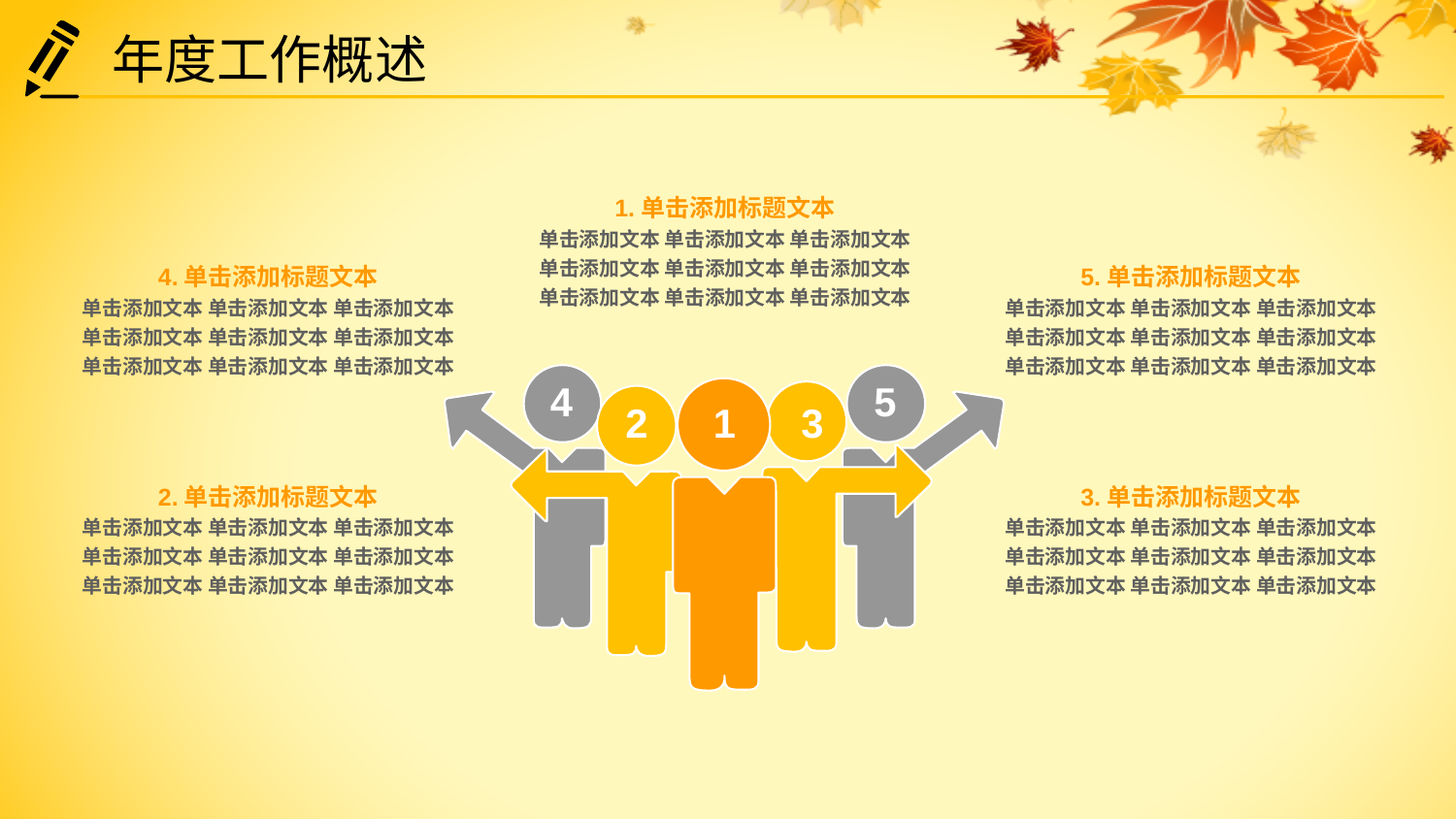

年度工作概述
1.单击添加标题文本
单击添加文本 单击添加文本 单击添加文本
单击添加文本 单击添加文本 单击添加文本
单击添加文本 单击添加文本 单击添加文本
4.单击添加标题文本
单击添加文本 单击添加文本 单击添加文本
单击添加文本 单击添加文本 单击添加文本
单击添加文本 单击添加文本 单击添加文本
5.单击添加标题文本
单击添加文本 单击添加文本 单击添加文本
单击添加文本 单击添加文本 单击添加文本
单击添加文本 单击添加文本 单击添加文本

4
5

2
1
3
2.单击添加标题文本
单击添加文本 单击添加文本 单击添加文本
单击添加文本 单击添加文本 单击添加文本
单击添加文本 单击添加文本 单击添加文本
3.单击添加标题文本
单击添加文本 单击添加文本 单击添加文本
单击添加文本 单击添加文本 单击添加文本
单击添加文本 单击添加文本 单击添加文本